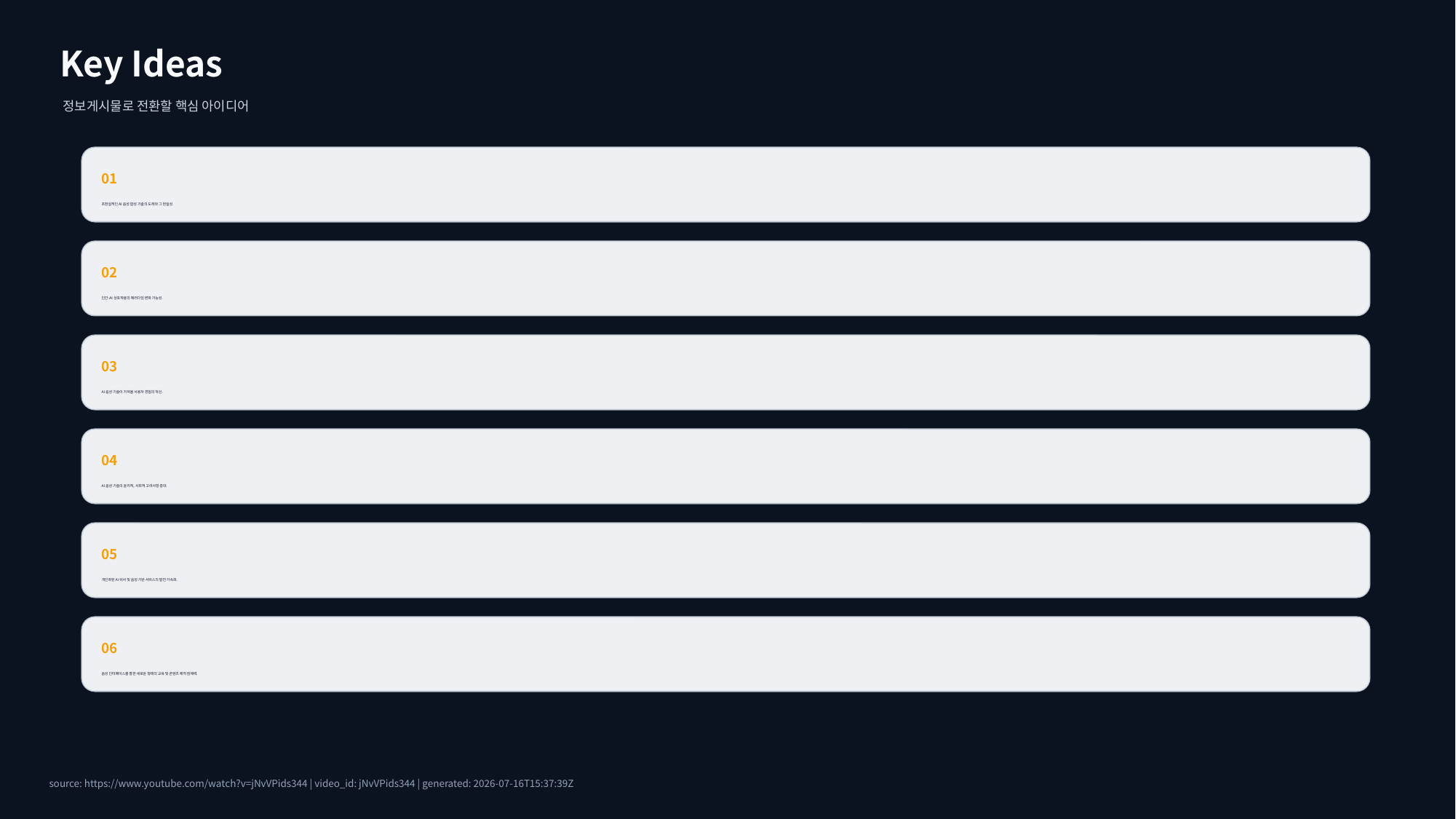

Key Ideas
정보게시물로 전환할 핵심 아이디어

01
초현실적인 AI 음성 합성 기술의 도래와 그 현실성.

02
인간-AI 상호작용의 패러다임 변화 가능성.

03
AI 음성 기술이 가져올 사용자 경험의 혁신.

04
AI 음성 기술의 윤리적, 사회적 고려사항 증대.

05
개인화된 AI 비서 및 음성 기반 서비스의 발전 가속화.

06
음성 인터페이스를 통한 새로운 형태의 교육 및 콘텐츠 제작 잠재력.
source: https://www.youtube.com/watch?v=jNvVPids344 | video_id: jNvVPids344 | generated: 2026-07-16T15:37:39Z